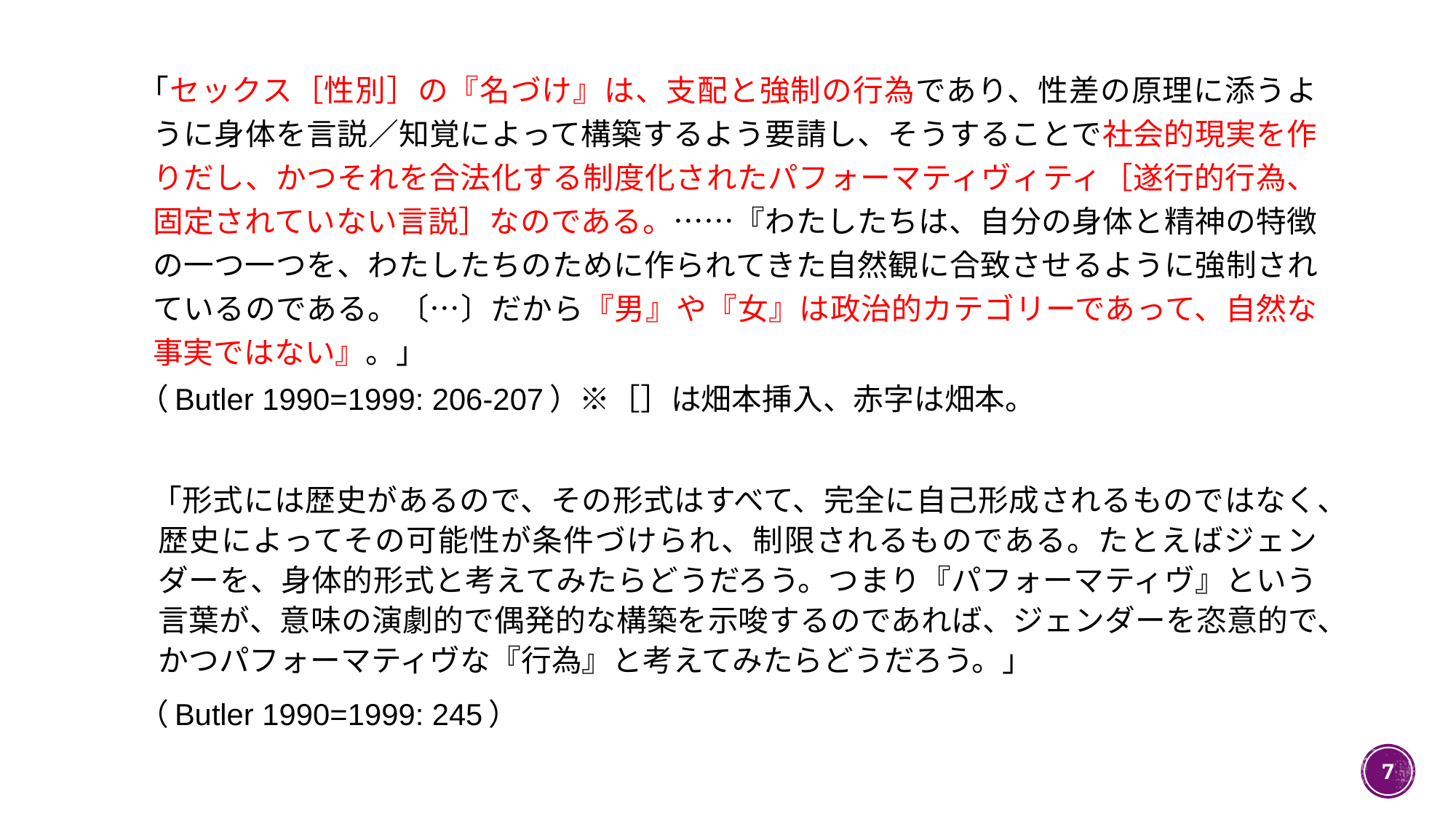

「セックス［性別］の『名づけ』は、支配と強制の行為であり、性差の原理に添うように身体を言説／知覚によって構築するよう要請し、そうすることで社会的現実を作りだし、かつそれを合法化する制度化されたパフォーマティヴィティ［遂行的行為、固定されていない言説］なのである。……『わたしたちは、自分の身体と精神の特徴の一つ一つを、わたしたちのために作られてきた自然観に合致させるように強制されているのである。〔…〕だから『男』や『女』は政治的カテゴリーであって、自然な事実ではない』。」
（Butler 1990=1999: 206-207）※［］は畑本挿入、赤字は畑本。

 「形式には歴史があるので、その形式はすべて、完全に自己形成されるものではなく、歴史によってその可能性が条件づけられ、制限されるものである。たとえばジェンダーを、身体的形式と考えてみたらどうだろう。つまり『パフォーマティヴ』という言葉が、意味の演劇的で偶発的な構築を示唆するのであれば、ジェンダーを恣意的で、かつパフォーマティヴな『行為』と考えてみたらどうだろう。」
（Butler 1990=1999: 245）

7